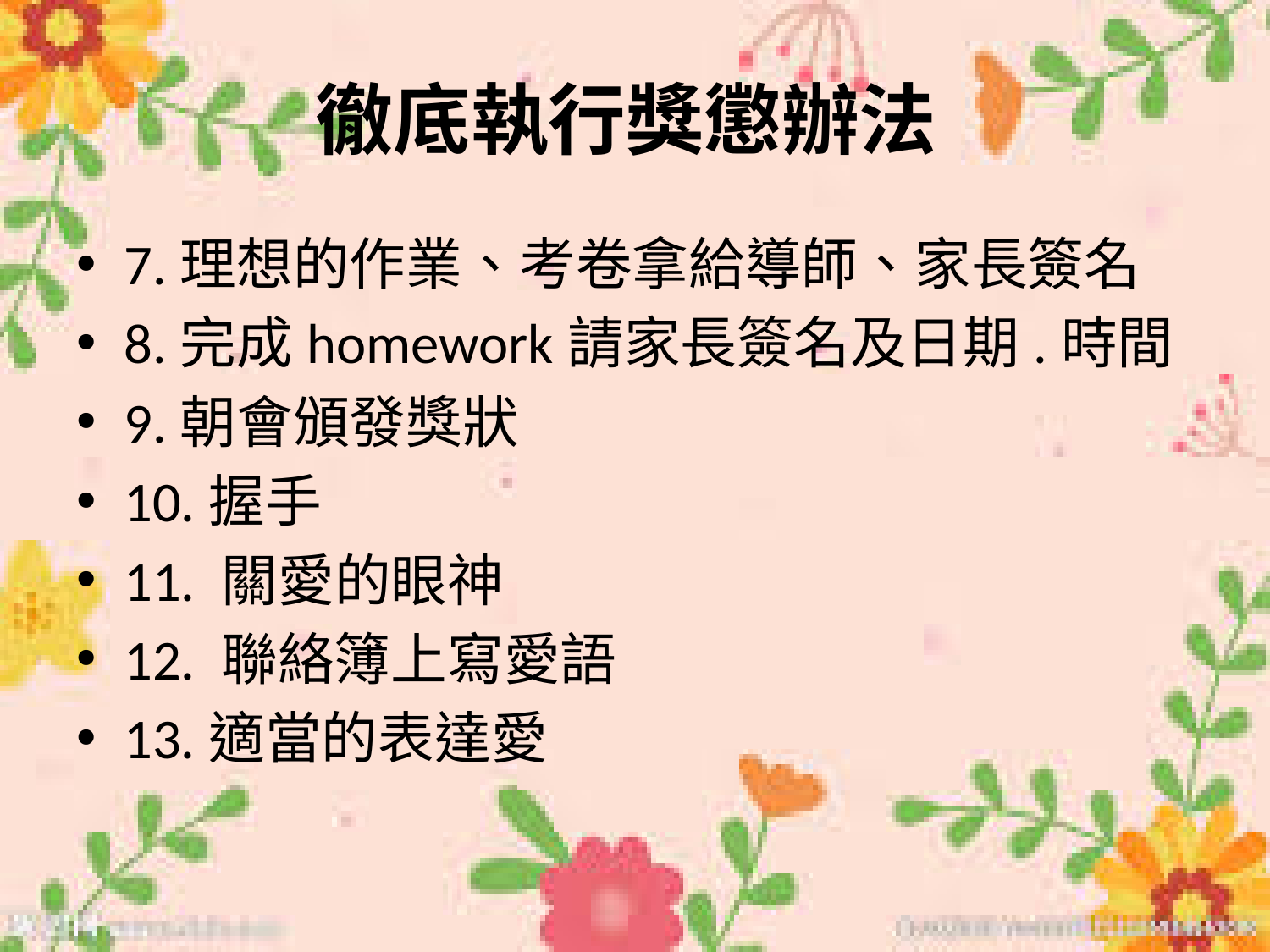

# 徹底執行獎懲辦法
7.理想的作業、考卷拿給導師、家長簽名
8.完成homework請家長簽名及日期.時間
9.朝會頒發獎狀
10.握手
11. 關愛的眼神
12. 聯絡簿上寫愛語
13.適當的表達愛